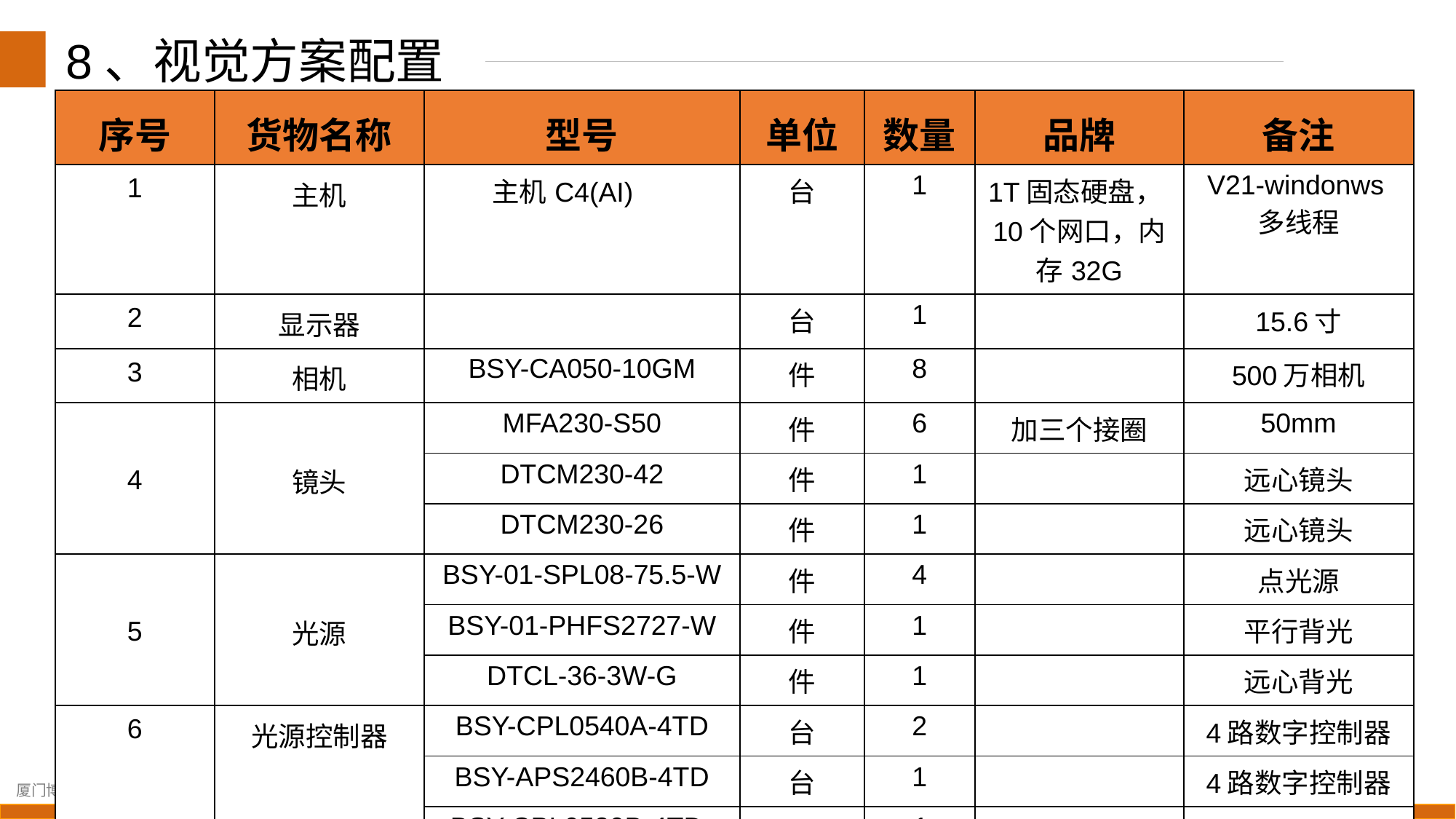

8、视觉方案配置
| 序号 | 货物名称 | 型号 | 单位 | 数量 | 品牌 | 备注 |
| --- | --- | --- | --- | --- | --- | --- |
| 1 | 主机 | 主机C4(AI) | 台 | 1 | 1T固态硬盘，10个网口，内存32G | V21-windonws多线程 |
| 2 | 显示器 |  | 台 | 1 |  | 15.6寸 |
| 3 | 相机 | BSY-CA050-10GM | 件 | 8 |  | 500万相机 |
| 4 | 镜头 | MFA230-S50 | 件 | 6 | 加三个接圈 | 50mm |
|  |  | DTCM230-42 | 件 | 1 |  | 远心镜头 |
|  |  | DTCM230-26 | 件 | 1 |  | 远心镜头 |
| 5 | 光源 | BSY-01-SPL08-75.5-W | 件 | 4 |  | 点光源 |
|  |  | BSY-01-PHFS2727-W | 件 | 1 |  | 平行背光 |
|  |  | DTCL-36-3W-G | 件 | 1 |  | 远心背光 |
| 6 | 光源控制器 | BSY-CPL0540A-4TD | 台 | 2 |  | 4路数字控制器 |
|  |  | BSY-APS2460B-4TD | 台 | 1 |  | 4路数字控制器 |
|  |  | BSY-CPL0530B-4TD | 台 | 1 |  | 远心背光控制器 |
| 7 | 通讯方式 | 网口通讯 |  |  |  |  |